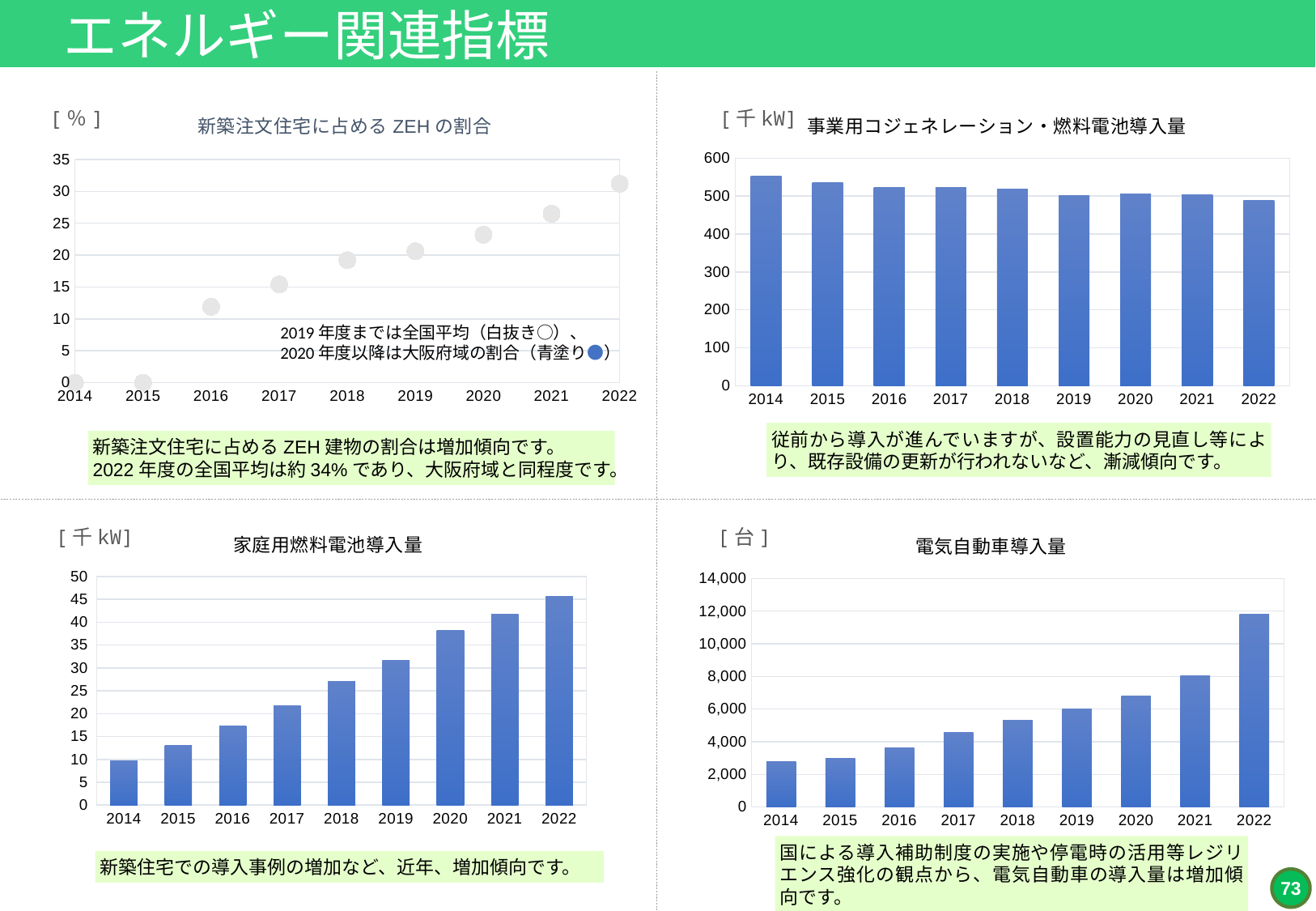

エネルギー関連指標

### Chart: 新築注文住宅に占めるZEHの割合

| Category | 非住宅建築物に占める新築ZEBの割合 |
|---|---|

### Chart:

| Category | 事業用コジェネレーション・燃料電池導入量 |
|---|---|
| 2014 | 551.62 |
| 2015 | 535.562 |
| 2016 | 522.927 |
| 2017 | 522.407 |
| 2018 | 517.4841 |
| 2019 | 500.896 |
| 2020 | 506.619 |
| 2021 | 503.839 |
| 2022 | 489.651 |
[％]
[千kW]
2019年度までは全国平均（白抜き○）、
2020年度以降は大阪府域の割合（青塗り●）
従前から導入が進んでいますが、設置能力の見直し等により、既存設備の更新が行われないなど、漸減傾向です。
新築注文住宅に占めるZEH建物の割合は増加傾向です。
2022年度の全国平均は約34%であり、大阪府域と同程度です。

### Chart:

| Category | 家庭用燃料電池導入量 |
|---|---|
| 2014 | 9.7741 |
| 2015 | 13.0354 |
| 2016 | 17.2333 |
| 2017 | 21.7194 |
| 2018 | 27.0416 |
| 2019 | 31.6775 |
| 2020 | 38.2284 |
| 2021 | 41.6975 |
| 2022 | 45.597300000000004 |

### Chart:

| Category | 電気自動車導入量 |
|---|---|
| 2014 | 2802.0 |
| 2015 | 2967.0 |
| 2016 | 3628.0 |
| 2017 | 4581.0 |
| 2018 | 5321.0 |
| 2019 | 6022.0 |
| 2020 | 6788.0 |
| 2021 | 8029.0 |
| 2022 | 11802.0 |
[千kW]
[台]
国による導入補助制度の実施や停電時の活用等レジリエンス強化の観点から、電気自動車の導入量は増加傾向です。
新築住宅での導入事例の増加など、近年、増加傾向です。
73